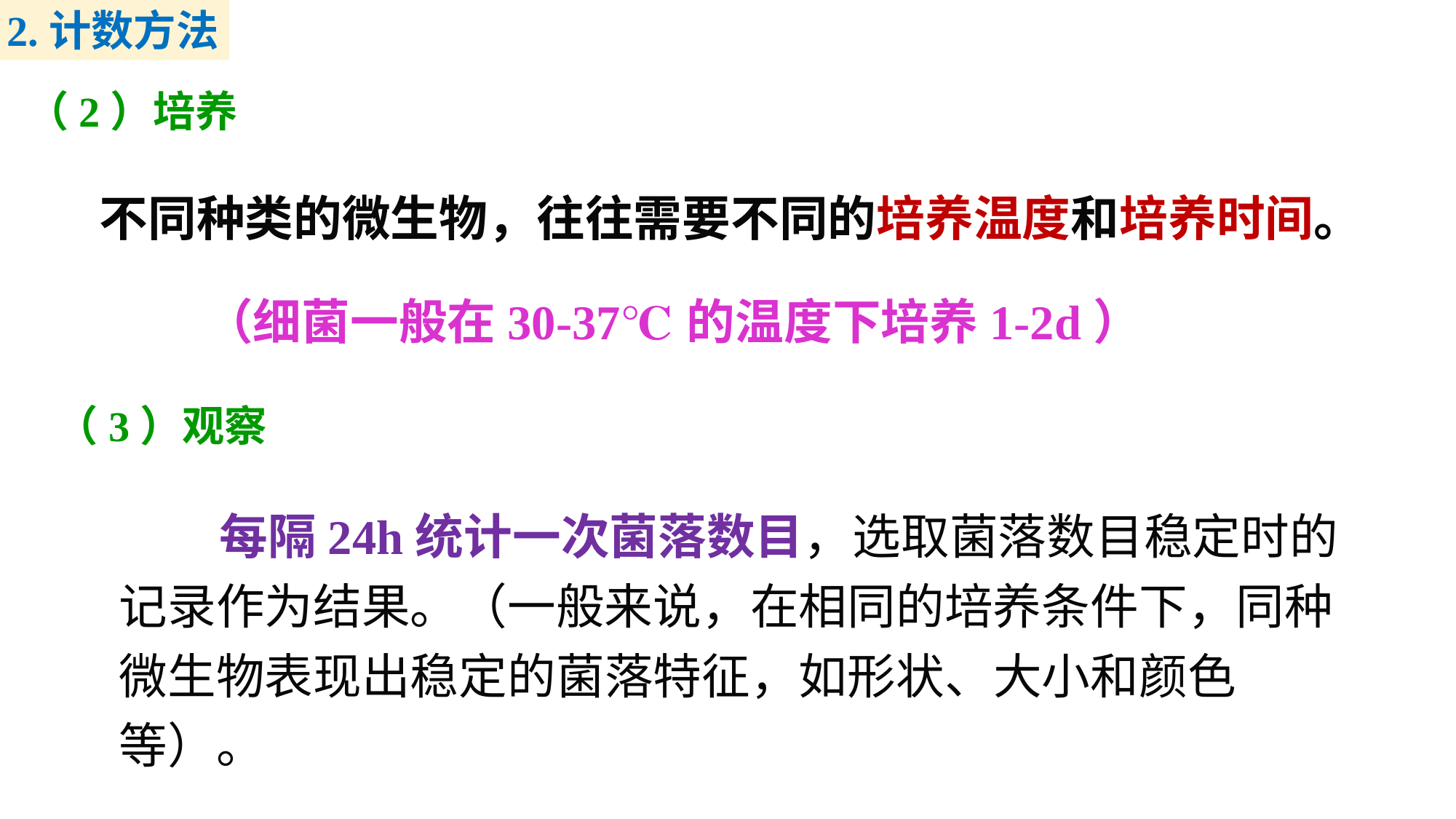

2.计数方法
（2）培养
不同种类的微生物，往往需要不同的培养温度和培养时间。
（细菌一般在30-37℃的温度下培养1-2d）
（3）观察
        每隔24h统计一次菌落数目，选取菌落数目稳定时的记录作为结果。（一般来说，在相同的培养条件下，同种微生物表现出稳定的菌落特征，如形状、大小和颜色等）。